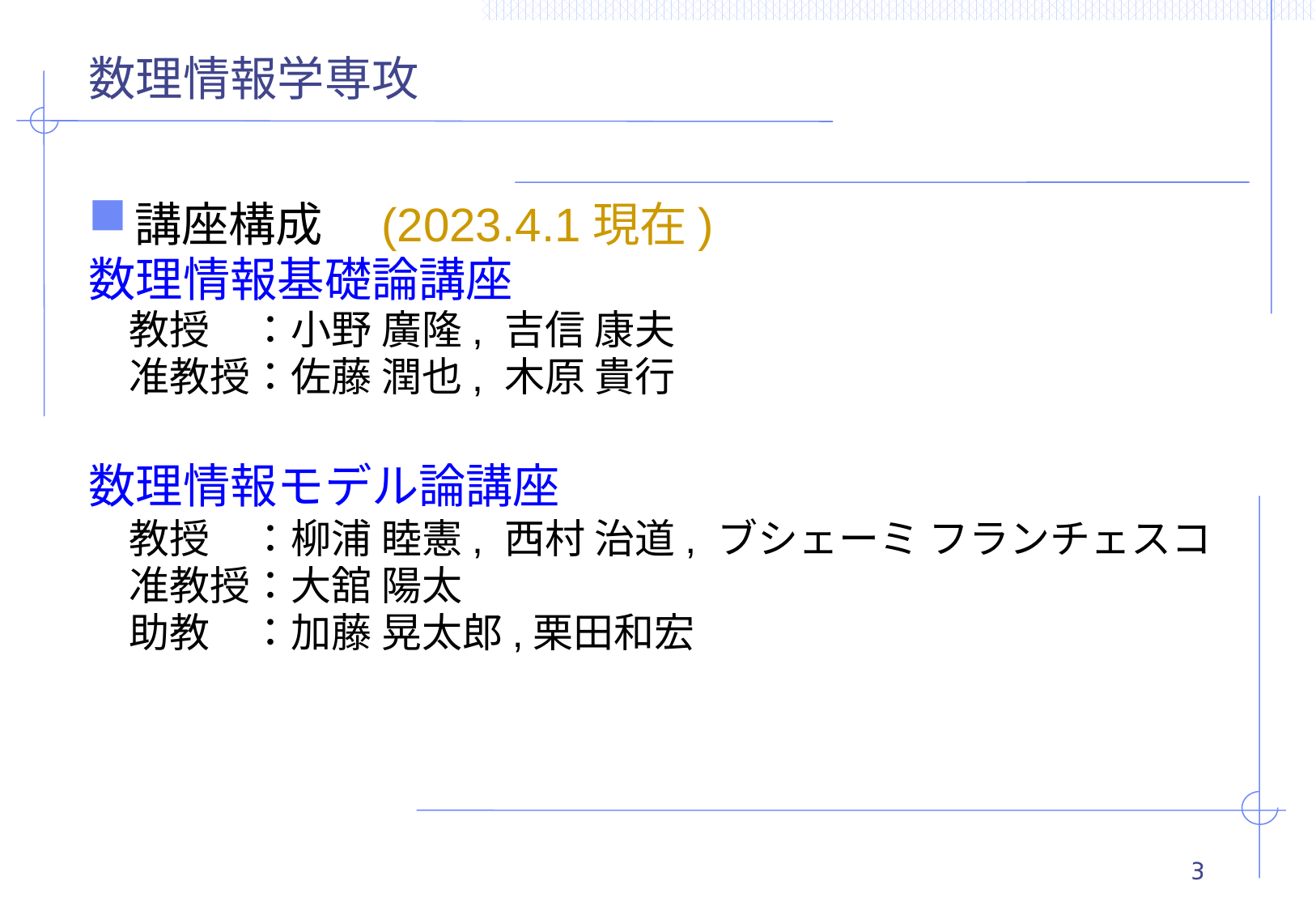

# 数理情報学専攻
講座構成　(2023.4.1現在)
数理情報基礎論講座
　教授　：小野 廣隆, 吉信 康夫
　准教授：佐藤 潤也, 木原 貴行

数理情報モデル論講座
　教授　：柳浦 睦憲, 西村 治道, ブシェーミ フランチェスコ
　准教授：大舘 陽太
　助教　：加藤 晃太郎,栗田和宏

3